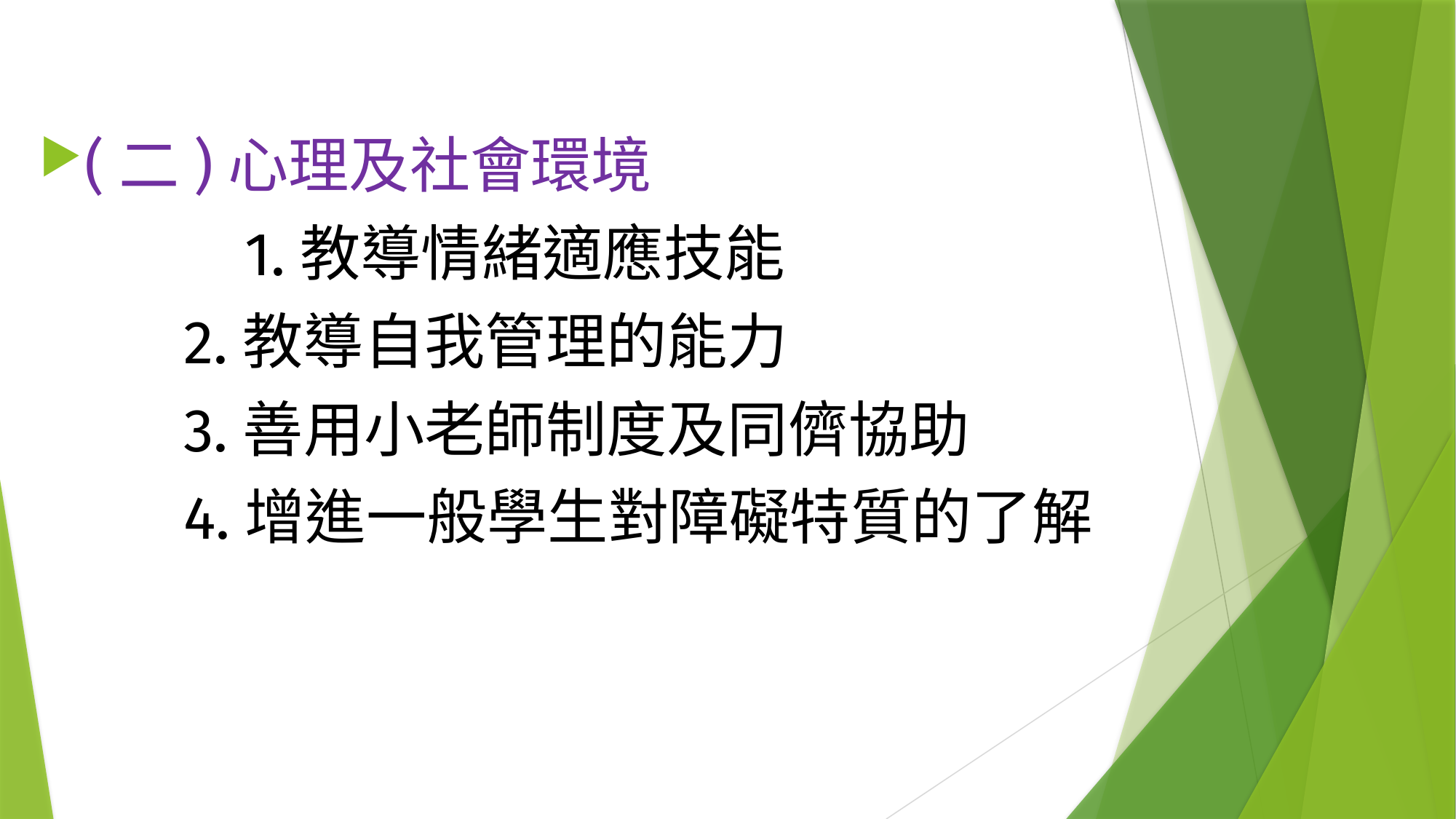

(二)心理及社會環境
	      1.教導情緒適應技能
         2.教導自我管理的能力
         3.善用小老師制度及同儕協助
         4.增進一般學生對障礙特質的了解